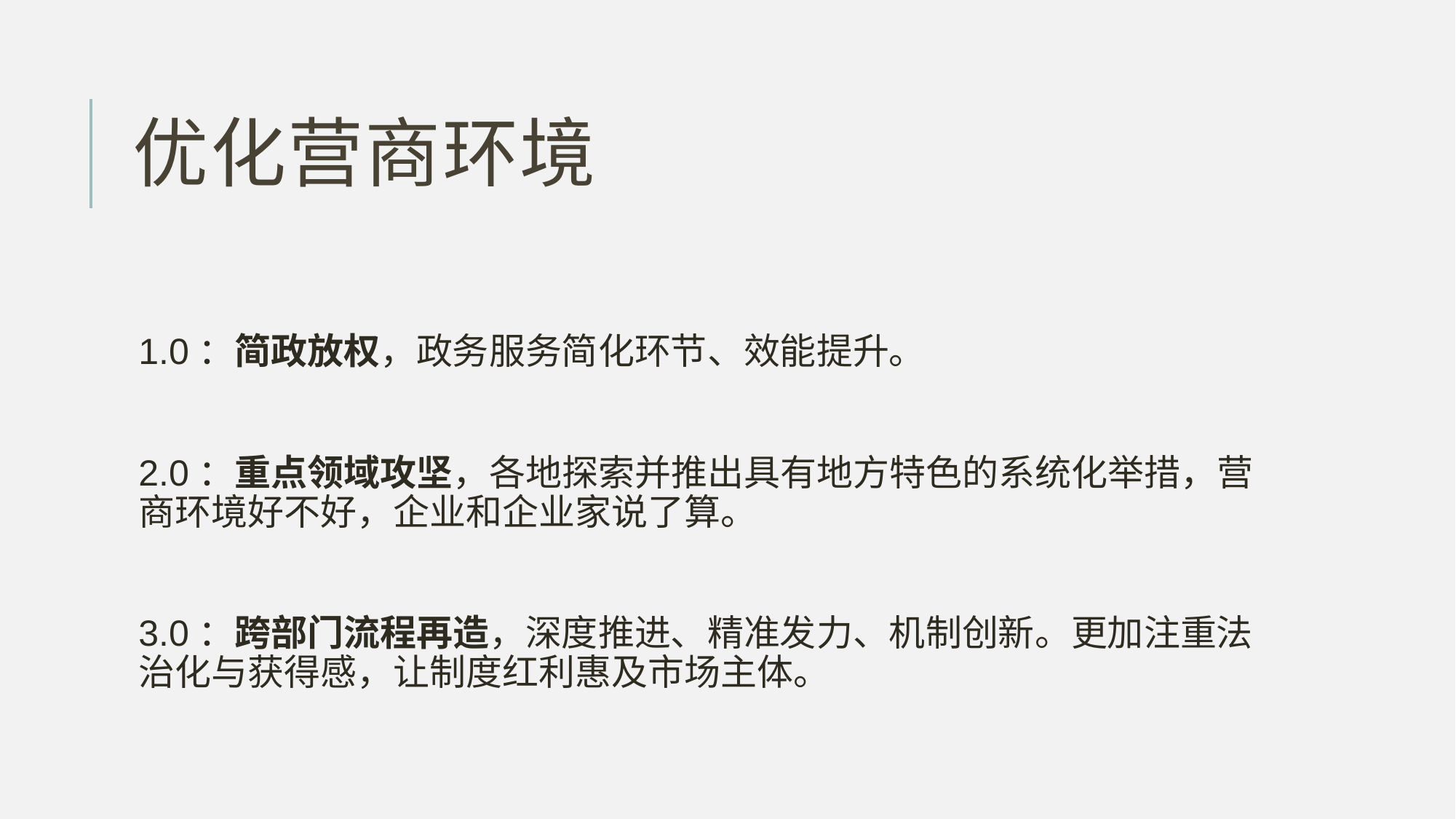

# 优化营商环境
1.0：简政放权，政务服务简化环节、效能提升。

2.0：重点领域攻坚，各地探索并推出具有地方特色的系统化举措，营商环境好不好，企业和企业家说了算。

3.0：跨部门流程再造，深度推进、精准发力、机制创新。更加注重法治化与获得感，让制度红利惠及市场主体。